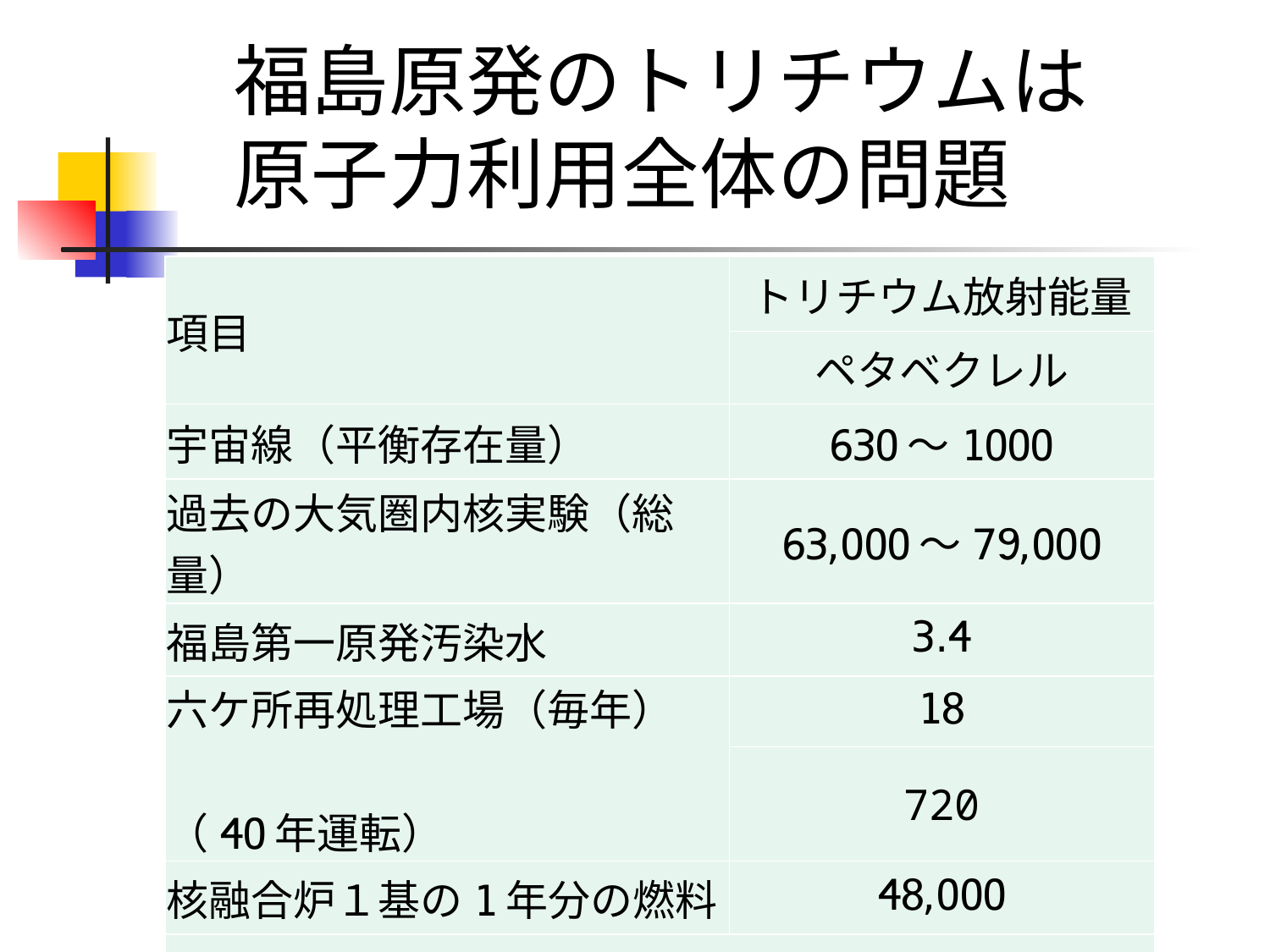

福島原発のトリチウムは
原子力利用全体の問題
| 項目 | トリチウム放射能量 |
| --- | --- |
|  | ペタベクレル |
| 宇宙線（平衡存在量） | 630～1000 |
| 過去の大気圏内核実験（総量） | 63,000～79,000 |
| 福島第一原発汚染水 | 3.4 |
| 六ケ所再処理工場（毎年） 　　　　　　　　　　　　（40年運転） | 18 |
| 六ケ所再処理工場（40年運転） | 720 |
| 核融合炉１基の1年分の燃料 | 48,000 |
| 「ペタ」は10の15乗で、1000兆の桁を示す。 |  |